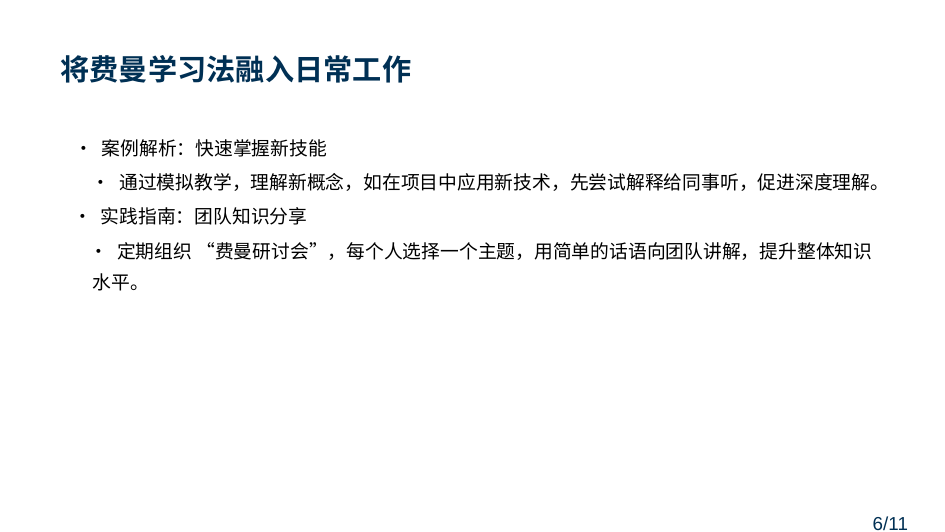

将费曼学习法融入日常工作
• 案例解析：快速掌握新技能
• 通过模拟教学，理解新概念，如在项目中应用新技术，先尝试解释给同事听，促进深度理解。
• 实践指南：团队知识分享
• 定期组织 “费曼研讨会”，每个人选择一个主题，用简单的话语向团队讲解，提升整体知识
水平。
6/11